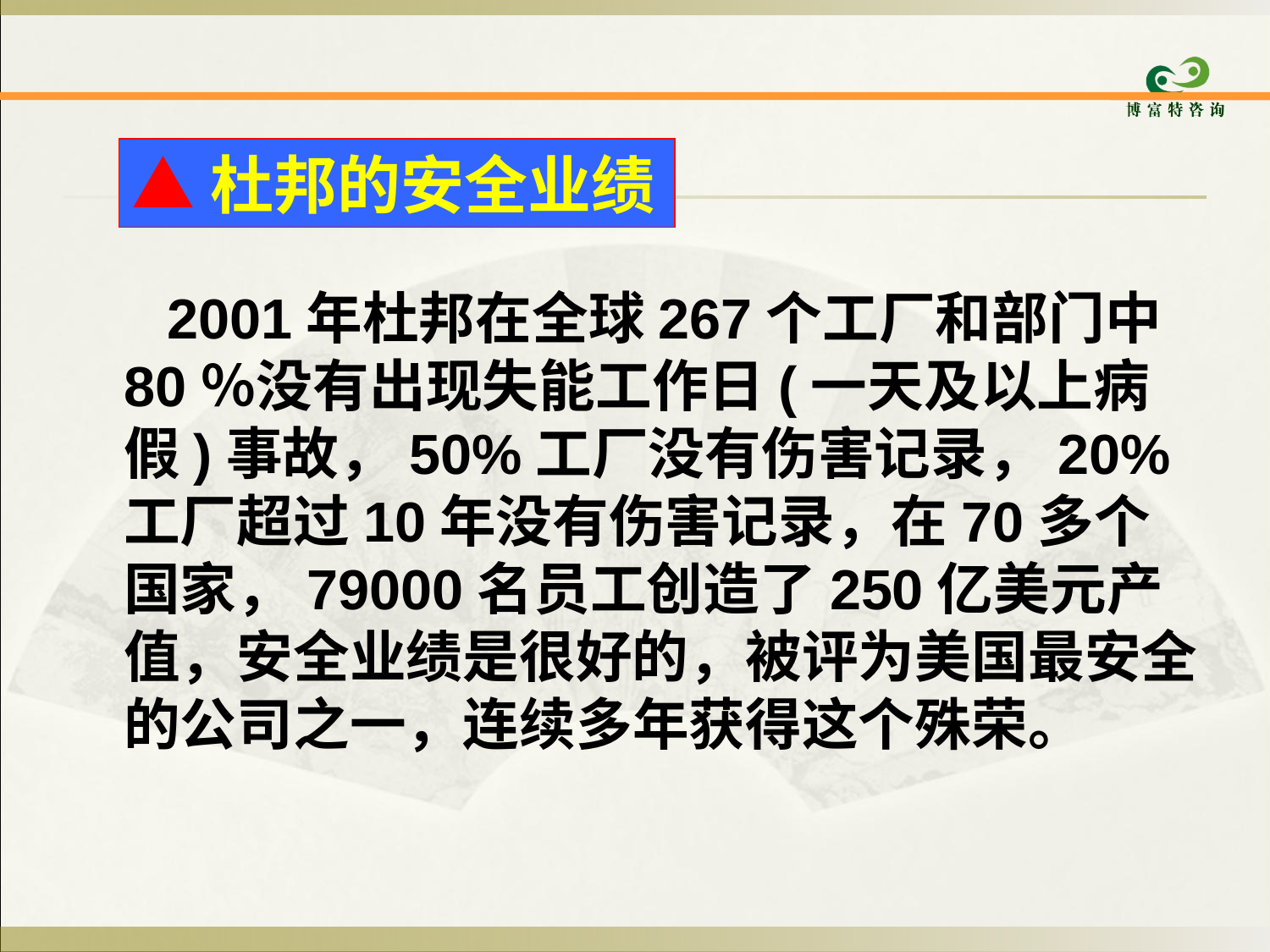

▲杜邦的安全业绩
          2001年杜邦在全球267个工厂和部门中80％没有出现失能工作日(一天及以上病假)事故，50%工厂没有伤害记录，20%工厂超过10年没有伤害记录，在70多个国家，79000名员工创造了250亿美元产值，安全业绩是很好的，被评为美国最安全的公司之一，连续多年获得这个殊荣。